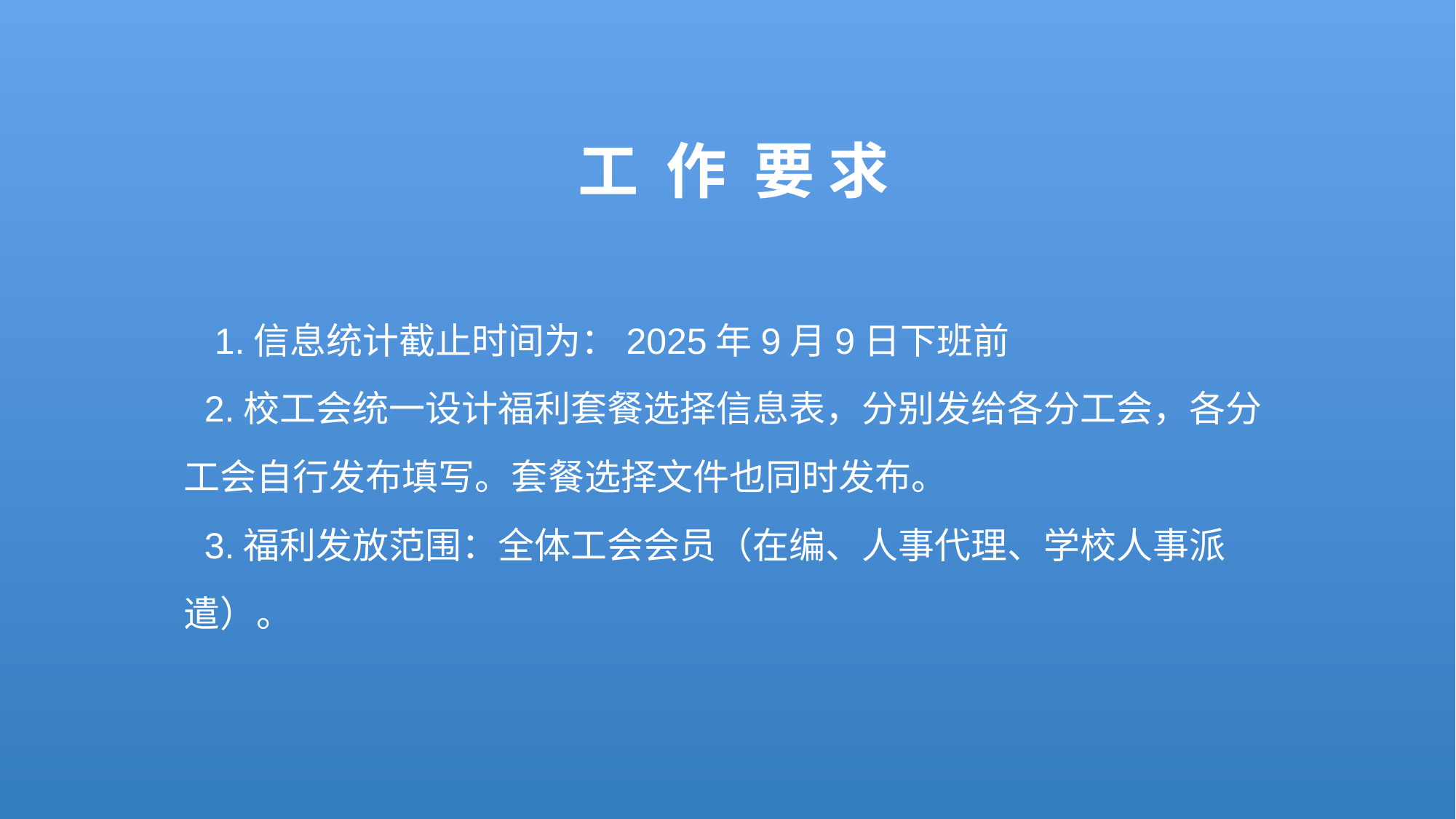

工  作  要 求

   1.信息统计截止时间为：2025年9月9日下班前
  2.校工会统一设计福利套餐选择信息表，分别发给各分工会，各分工会自行发布填写。套餐选择文件也同时发布。
  3.福利发放范围：全体工会会员（在编、人事代理、学校人事派遣）。